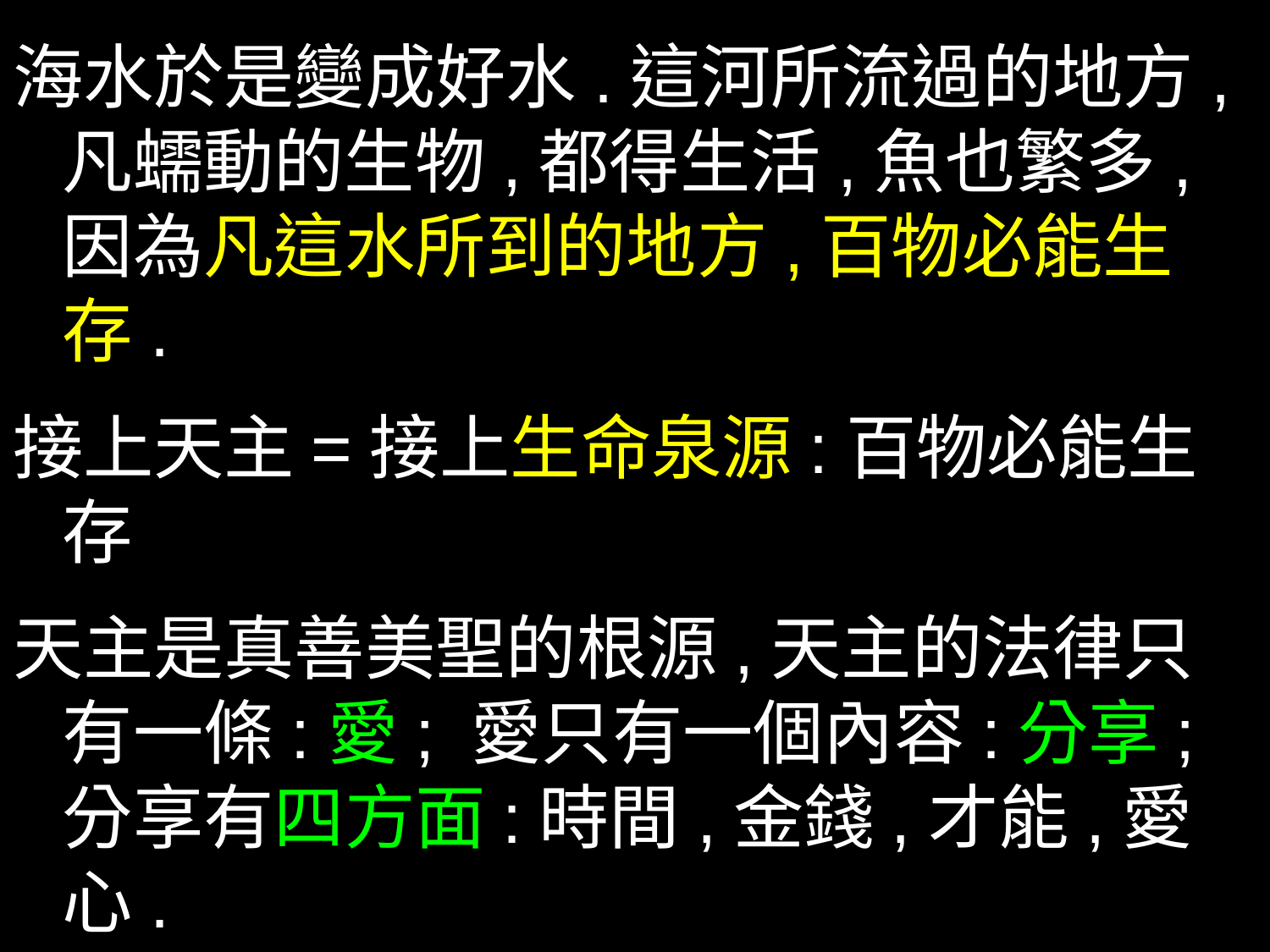

海水於是變成好水.這河所流過的地方,凡蠕動的生物,都得生活,魚也繁多,因為凡這水所到的地方,百物必能生存.
接上天主=接上生命泉源:百物必能生存
天主是真善美聖的根源,天主的法律只有一條:愛; 愛只有一個內容:分享; 分享有四方面:時間,金錢,才能,愛心.
若這四點全跟天主連接上, 世界大同和天國臨格,都可伸手觸及.